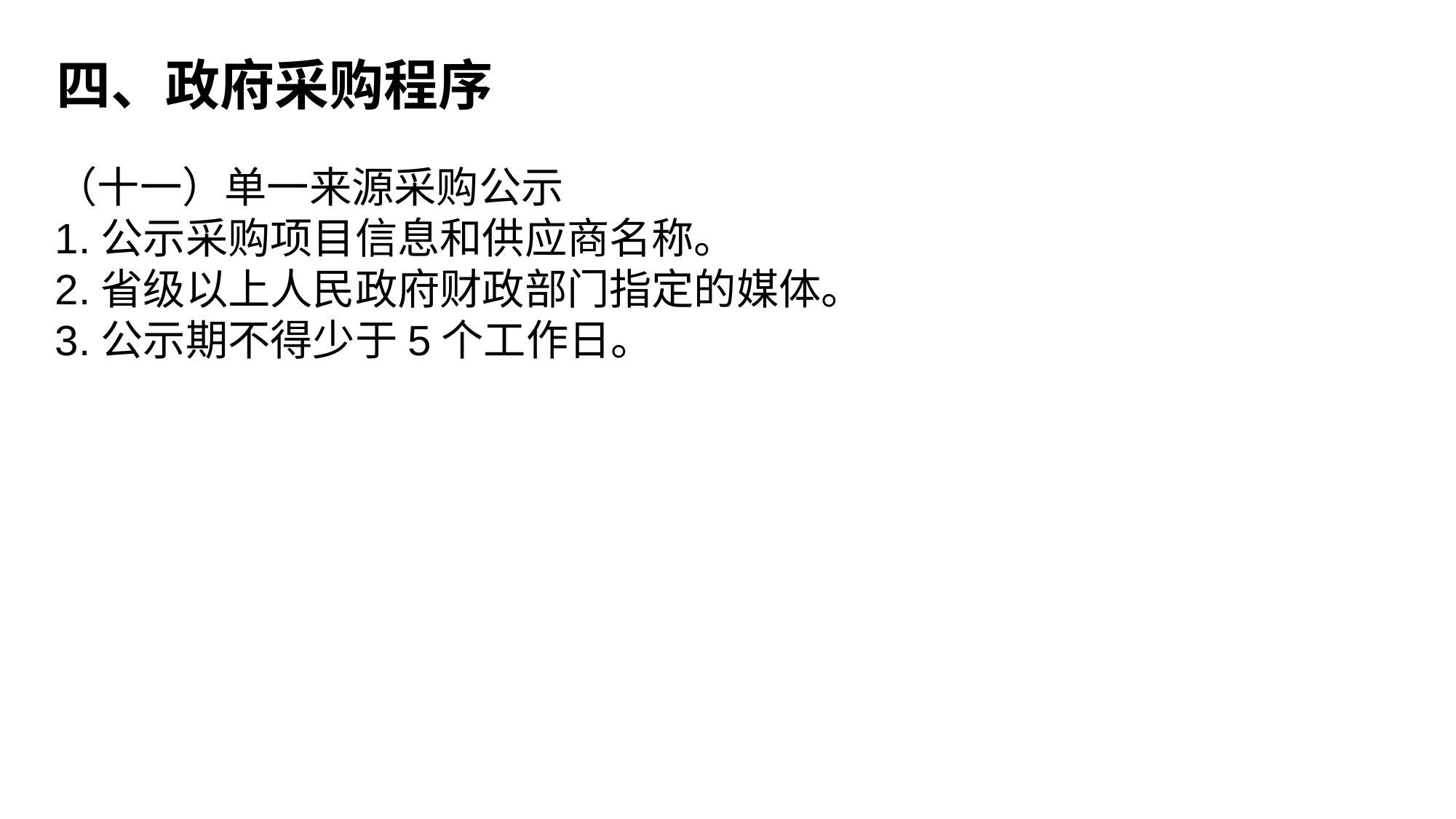

四、政府采购程序
（十一）单一来源采购公示
1.公示采购项目信息和供应商名称。
2.省级以上人民政府财政部门指定的媒体。
3.公示期不得少于5个工作日。